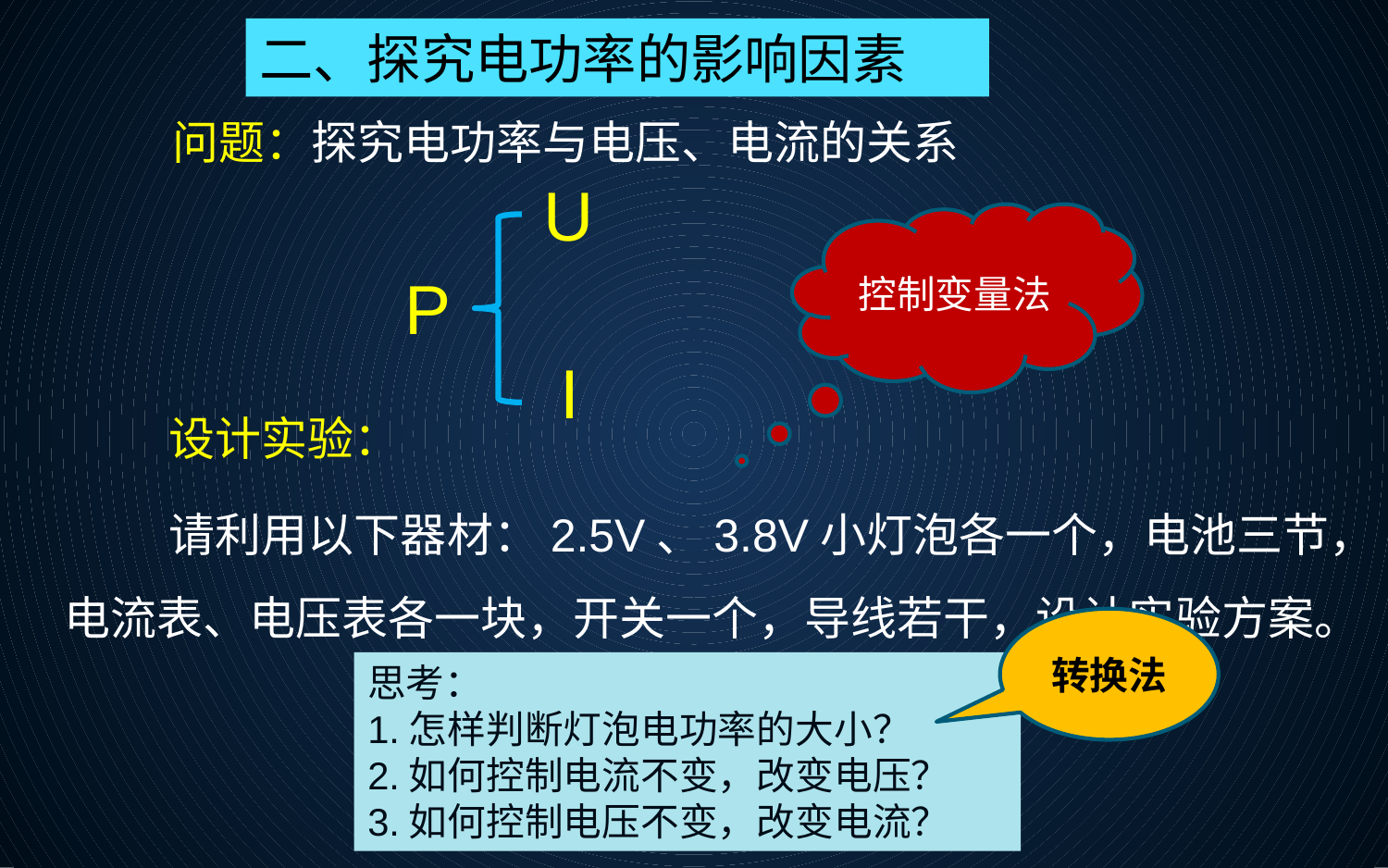

二、探究电功率的影响因素
问题：探究电功率与电压、电流的关系
U

P
I
控制变量法
设计实验：
         请利用以下器材：2.5V、3.8V小灯泡各一个，电池三节，
电流表、电压表各一块，开关一个，导线若干，设计实验方案。
转换法
思考：
1.怎样判断灯泡电功率的大小？
2.如何控制电流不变，改变电压？
3.如何控制电压不变，改变电流？